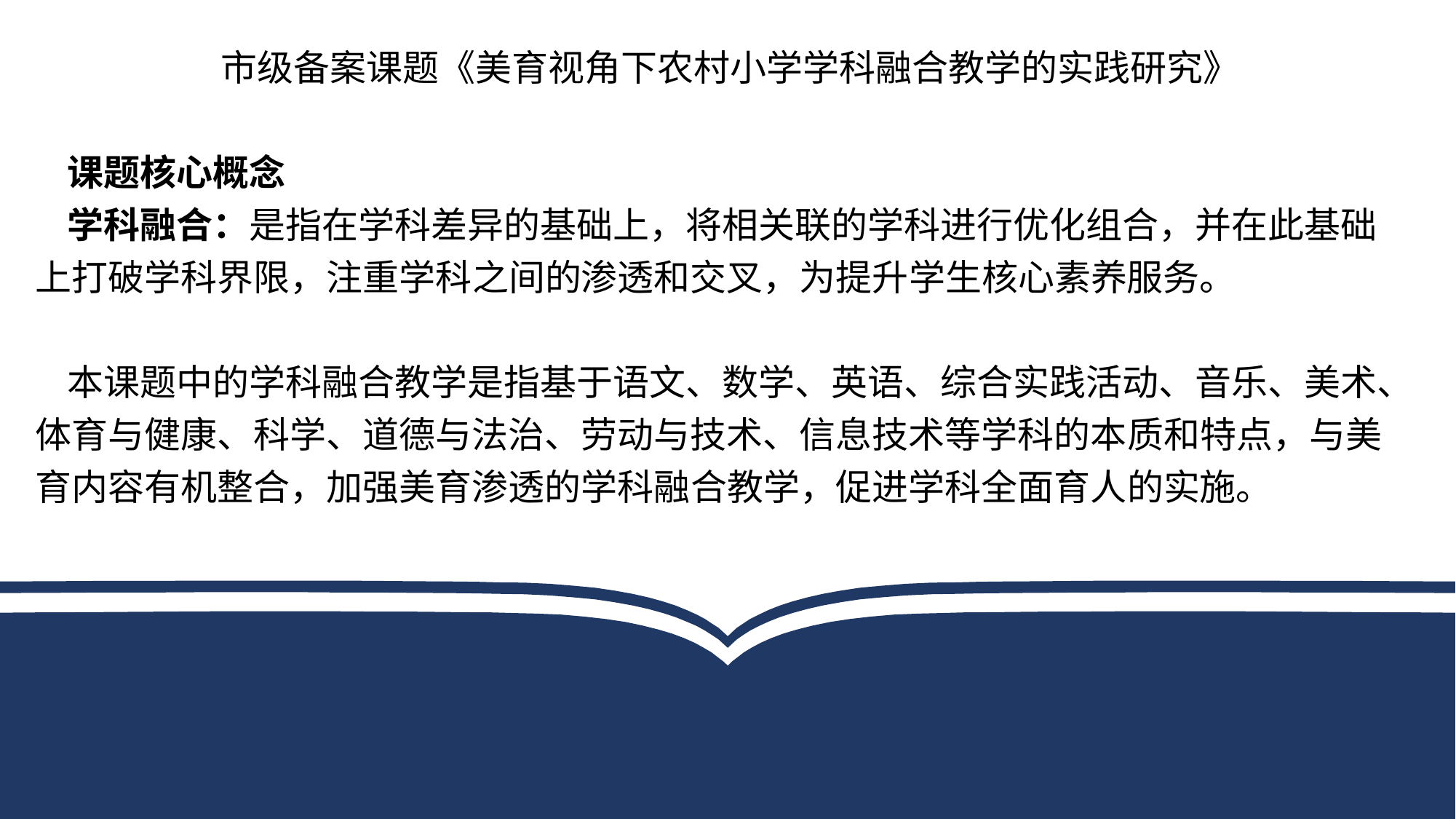

市级备案课题《美育视角下农村小学学科融合教学的实践研究》

课题核心概念
学科融合：是指在学科差异的基础上，将相关联的学科进行优化组合，并在此基础上打破学科界限，注重学科之间的渗透和交叉，为提升学生核心素养服务。

本课题中的学科融合教学是指基于语文、数学、英语、综合实践活动、音乐、美术、体育与健康、科学、道德与法治、劳动与技术、信息技术等学科的本质和特点，与美育内容有机整合，加强美育渗透的学科融合教学，促进学科全面育人的实施。